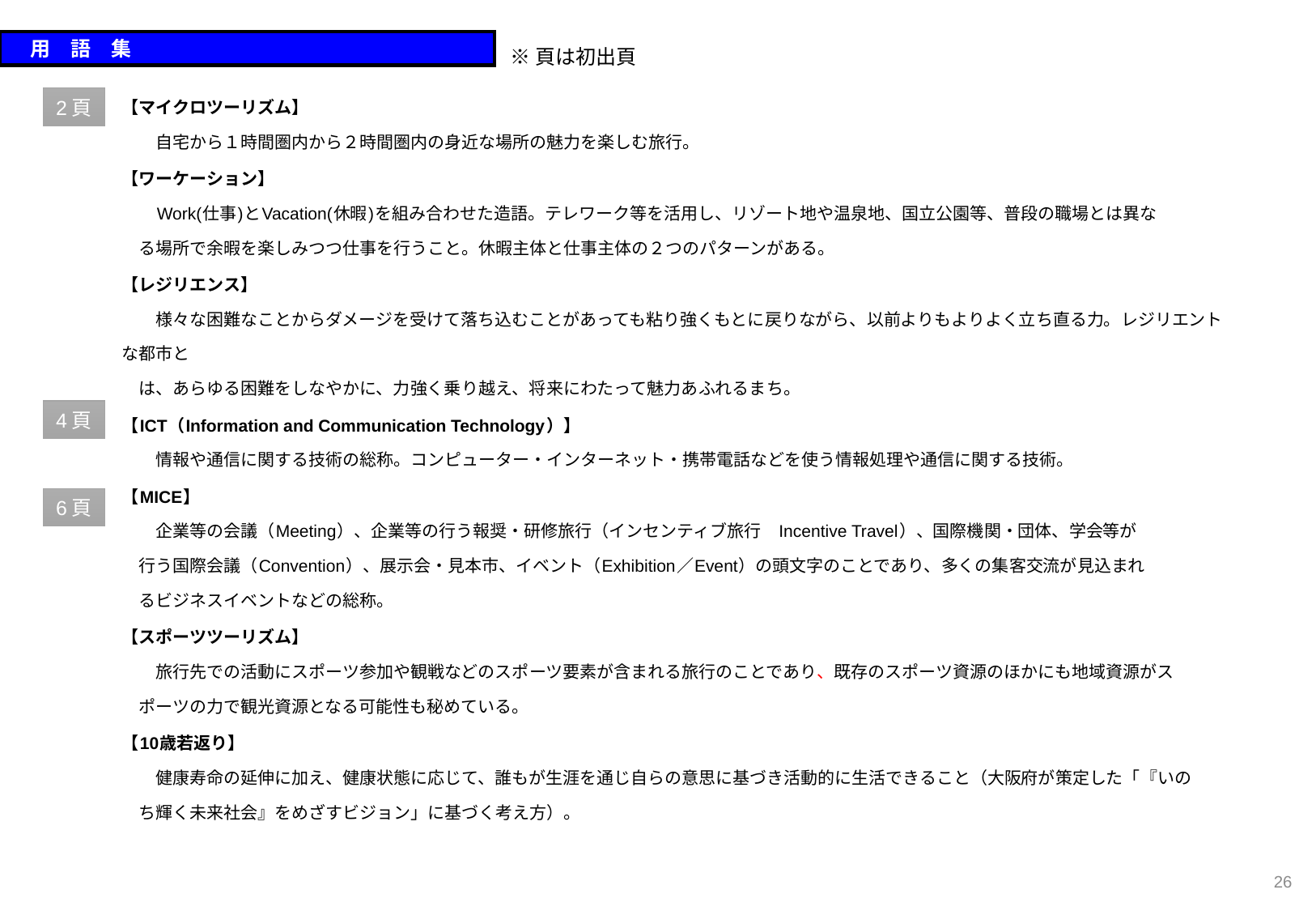

用　語　集
※頁は初出頁
【マイクロツーリズム】
　　自宅から１時間圏内から２時間圏内の身近な場所の魅力を楽しむ旅行。
【ワーケーション】
　　Work(仕事)とVacation(休暇)を組み合わせた造語。テレワーク等を活用し、リゾート地や温泉地、国立公園等、普段の職場とは異な
　る場所で余暇を楽しみつつ仕事を行うこと。休暇主体と仕事主体の２つのパターンがある。
【レジリエンス】
　　様々な困難なことからダメージを受けて落ち込むことがあっても粘り強くもとに戻りながら、以前よりもよりよく立ち直る力。レジリエントな都市と
　は、あらゆる困難をしなやかに、力強く乗り越え、将来にわたって魅力あふれるまち。
【ICT（Information and Communication Technology）】
　　情報や通信に関する技術の総称。コンピューター・インターネット・携帯電話などを使う情報処理や通信に関する技術。
【MICE】
　　企業等の会議（Meeting）、企業等の行う報奨・研修旅行（インセンティブ旅行　Incentive Travel）、国際機関・団体、学会等が
　行う国際会議（Convention）、展示会・見本市、イベント（Exhibition／Event）の頭文字のことであり、多くの集客交流が見込まれ
　るビジネスイベントなどの総称。
【スポーツツーリズム】
　　旅行先での活動にスポーツ参加や観戦などのスポーツ要素が含まれる旅行のことであり、既存のスポーツ資源のほかにも地域資源がス
　ポーツの⼒で観光資源となる可能性も秘めている。
【10歳若返り】
　　健康寿命の延伸に加え、健康状態に応じて、誰もが生涯を通じ自らの意思に基づき活動的に生活できること（大阪府が策定した「『いの
　ち輝く未来社会』をめざすビジョン」に基づく考え方）。
2頁
4頁
6頁
26